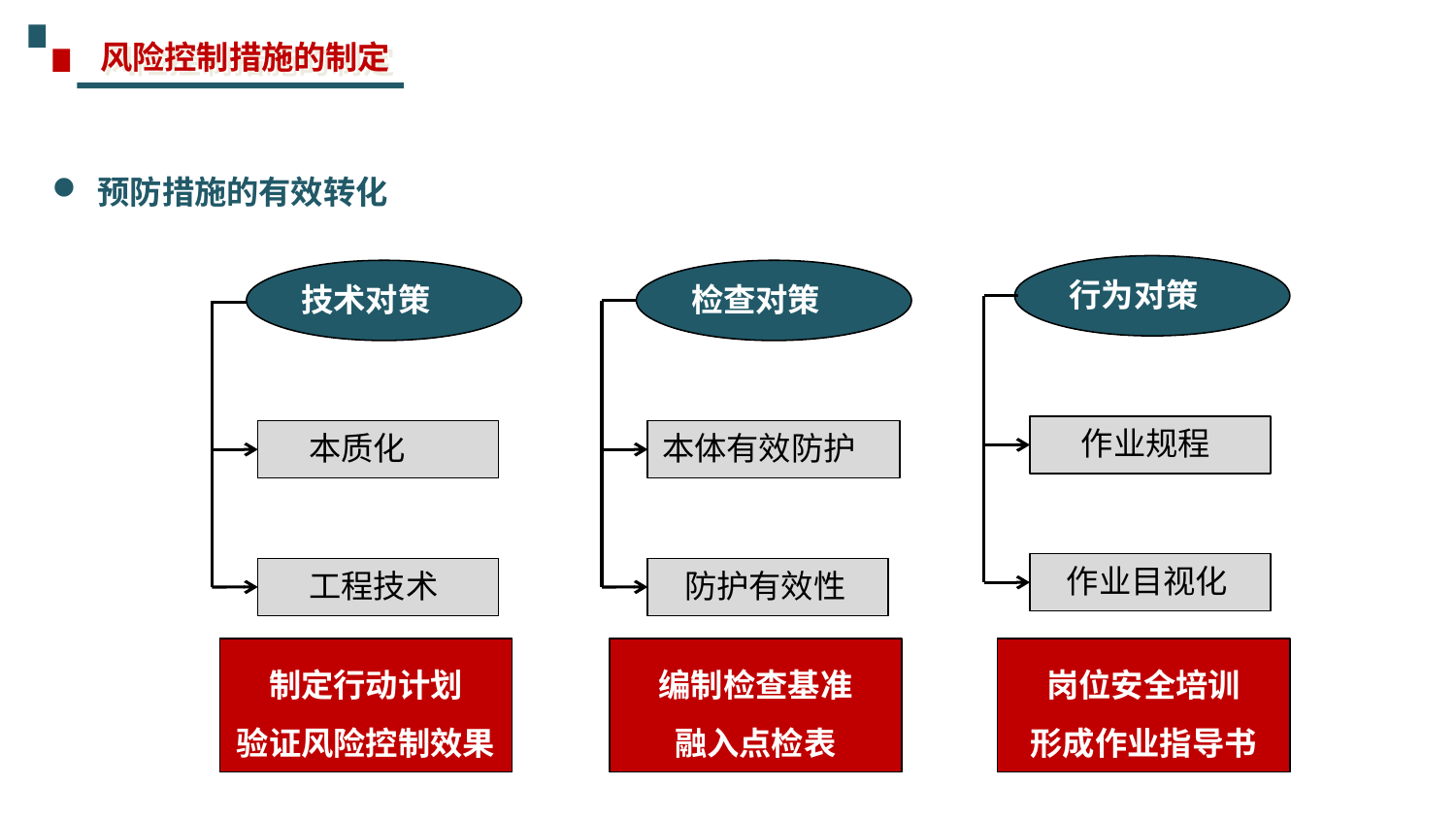

风险控制措施的制定

预防措施的有效转化
行为对策
技术对策
检查对策
    作业规程
  作业目视化
    本质化
    工程技术
本体有效防护
  防护有效性
制定行动计划
验证风险控制效果
编制检查基准
融入点检表
岗位安全培训
形成作业指导书
37